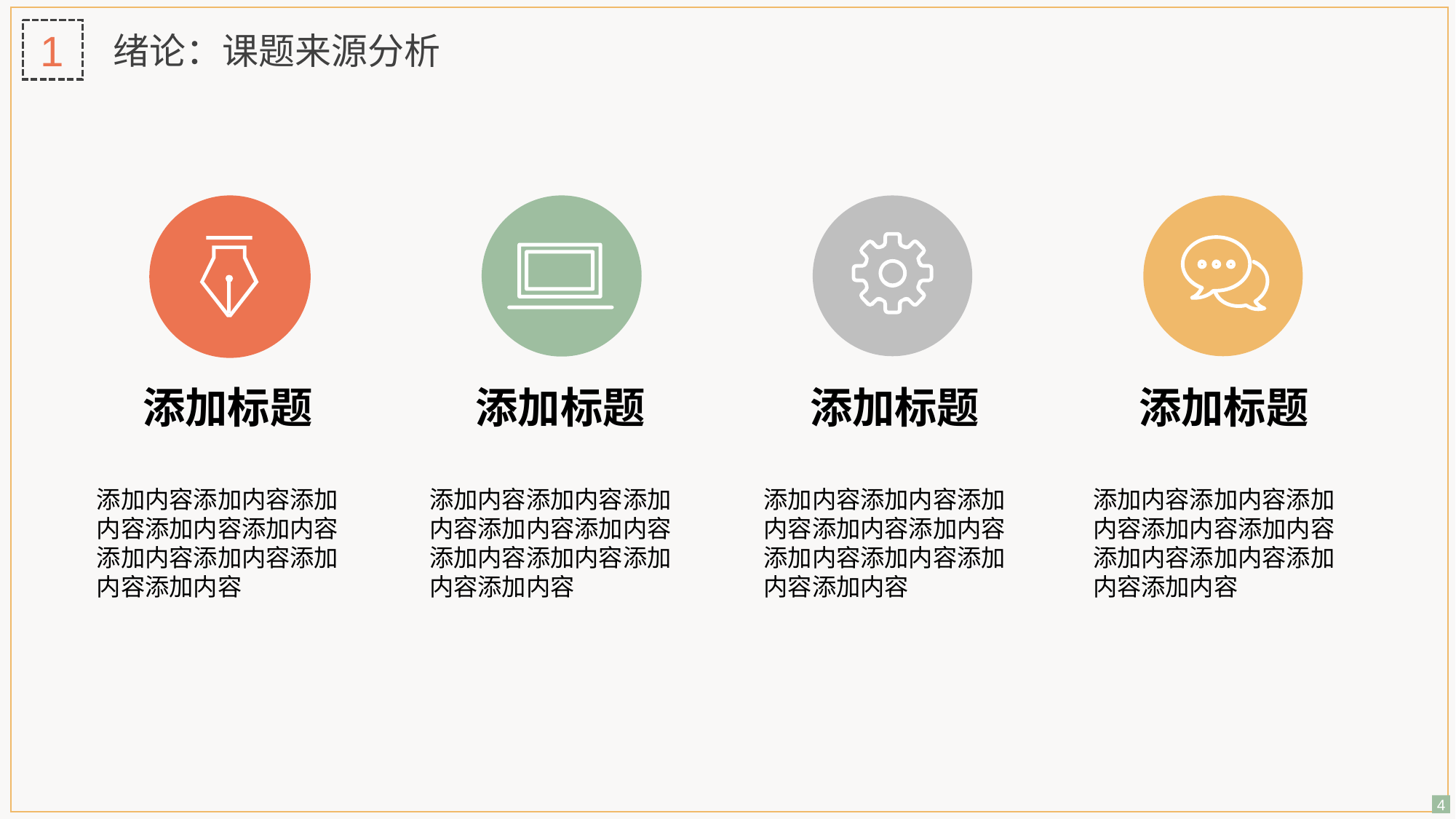

1
绪论：课题来源分析

添加标题
添加标题
添加标题
添加标题
添加内容添加内容添加内容添加内容添加内容添加内容添加内容添加内容添加内容
添加内容添加内容添加内容添加内容添加内容添加内容添加内容添加内容添加内容
添加内容添加内容添加内容添加内容添加内容添加内容添加内容添加内容添加内容
添加内容添加内容添加内容添加内容添加内容添加内容添加内容添加内容添加内容
4